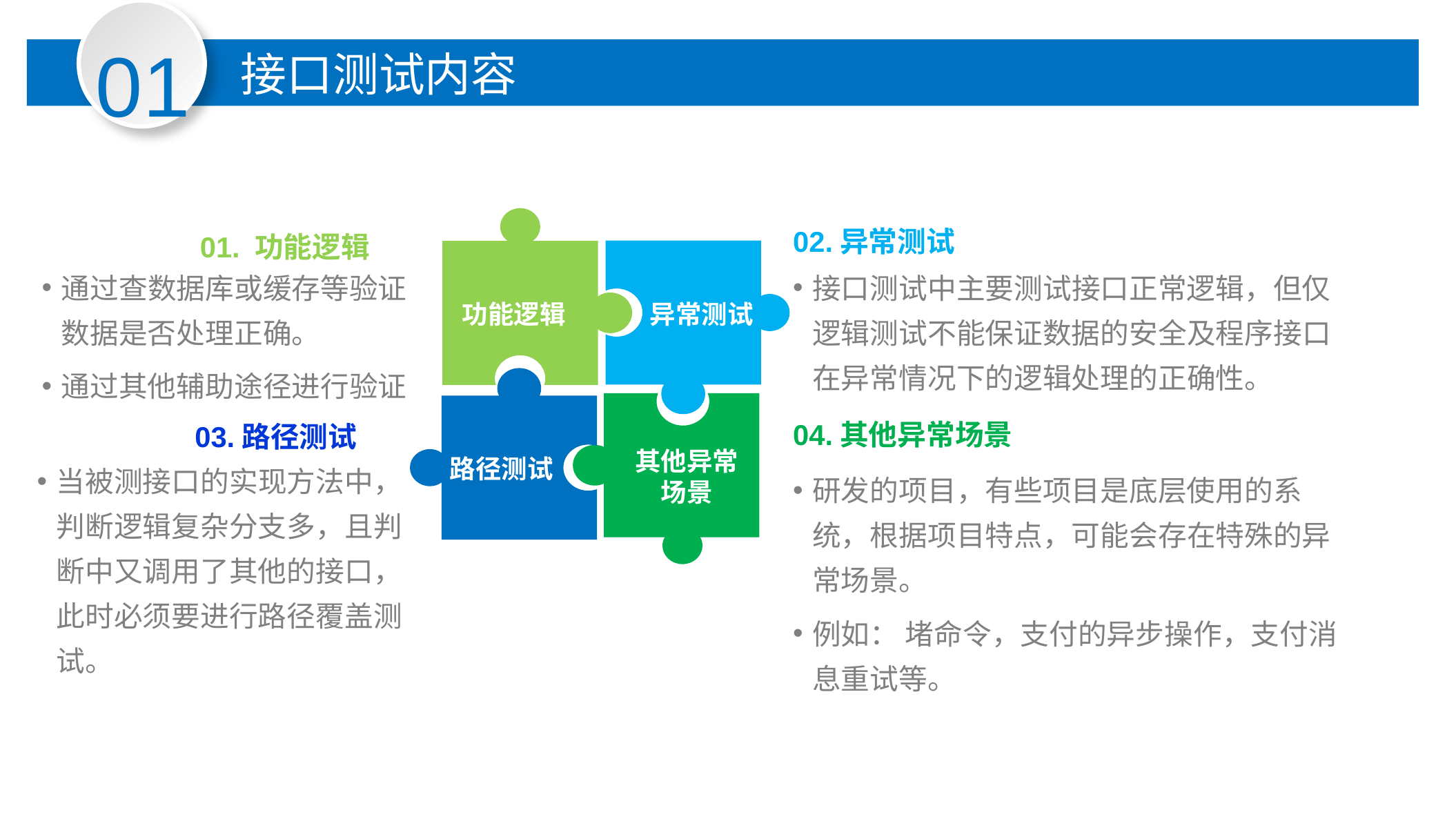

01
接口测试内容

02.异常测试
01. 功能逻辑

通过查数据库或缓存等验证数据是否处理正确。
通过其他辅助途径进行验证
接口测试中主要测试接口正常逻辑，但仅逻辑测试不能保证数据的安全及程序接口在异常情况下的逻辑处理的正确性。
功能逻辑
异常测试

04.其他异常场景
03.路径测试
其他异常场景
路径测试
当被测接口的实现方法中，判断逻辑复杂分支多，且判断中又调用了其他的接口，此时必须要进行路径覆盖测试。
研发的项目，有些项目是底层使用的系统，根据项目特点，可能会存在特殊的异常场景。
例如： 堵命令，支付的异步操作，支付消息重试等。